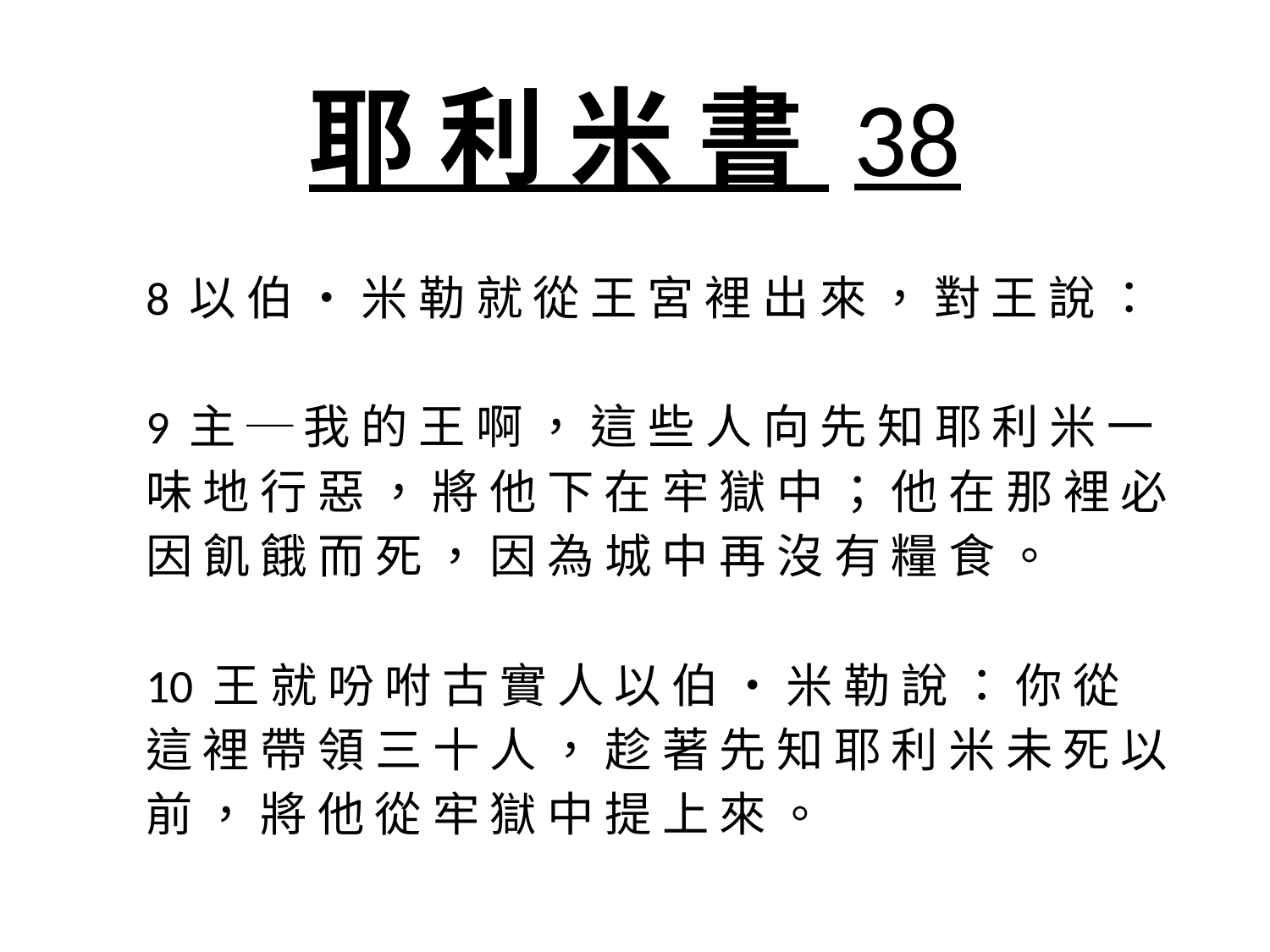

# 耶 利 米 書 38
8 以 伯 • 米 勒 就 從 王 宮 裡 出 來 ， 對 王 說 ：

9 主 ─ 我 的 王 啊 ， 這 些 人 向 先 知 耶 利 米 一 味 地 行 惡 ， 將 他 下 在 牢 獄 中 ； 他 在 那 裡 必 因 飢 餓 而 死 ， 因 為 城 中 再 沒 有 糧 食 。

10 王 就 吩 咐 古 實 人 以 伯 • 米 勒 說 ： 你 從 這 裡 帶 領 三 十 人 ， 趁 著 先 知 耶 利 米 未 死 以 前 ， 將 他 從 牢 獄 中 提 上 來 。